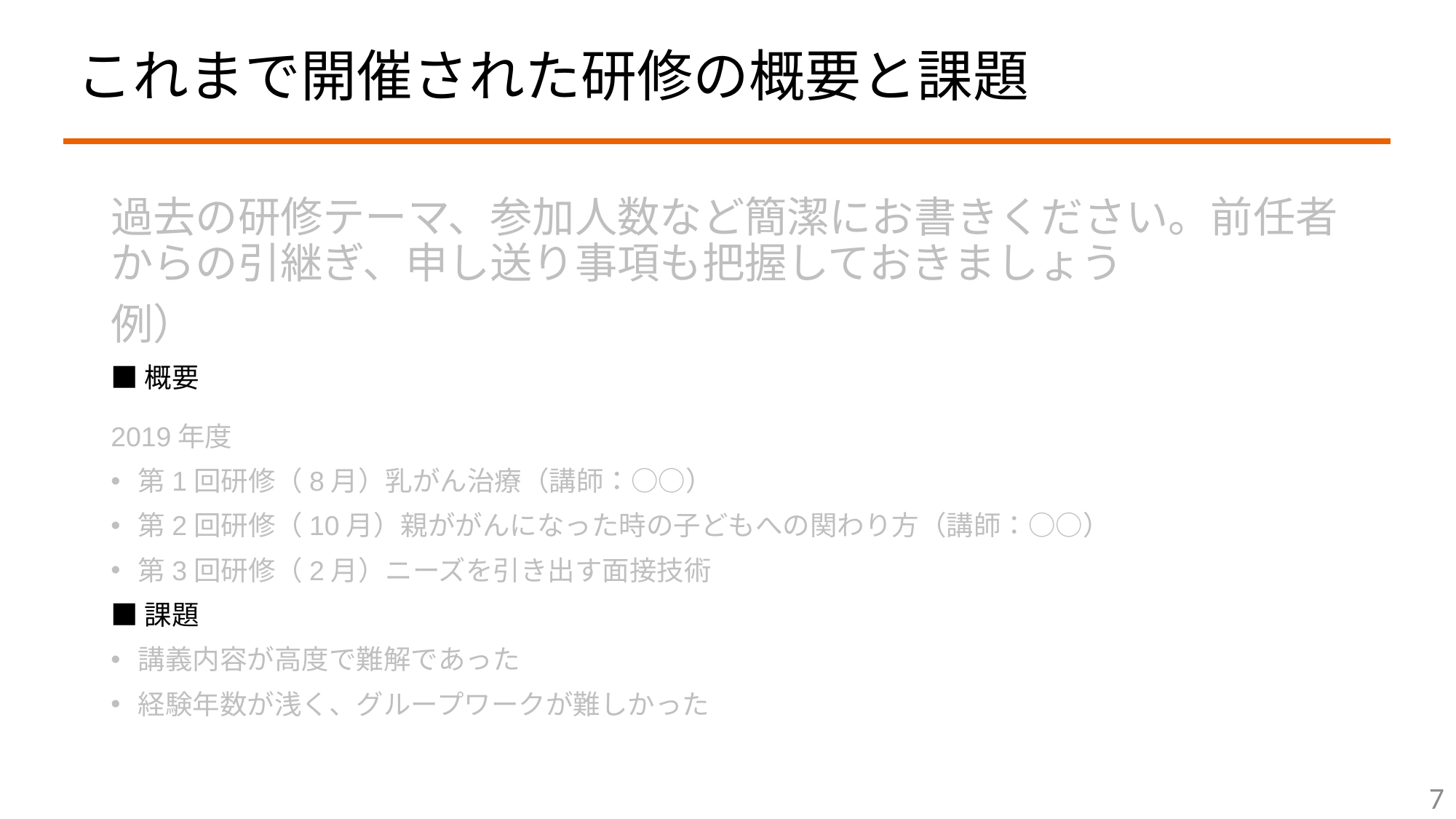

# これまで開催された研修の概要と課題
過去の研修テーマ、参加人数など簡潔にお書きください。前任者からの引継ぎ、申し送り事項も把握しておきましょう
例）
■概要
2019年度
第1回研修（8月）乳がん治療（講師：○○）
第2回研修（10月）親ががんになった時の子どもへの関わり方（講師：○○）
第3回研修（2月）ニーズを引き出す面接技術
■課題
講義内容が高度で難解であった
経験年数が浅く、グループワークが難しかった

7